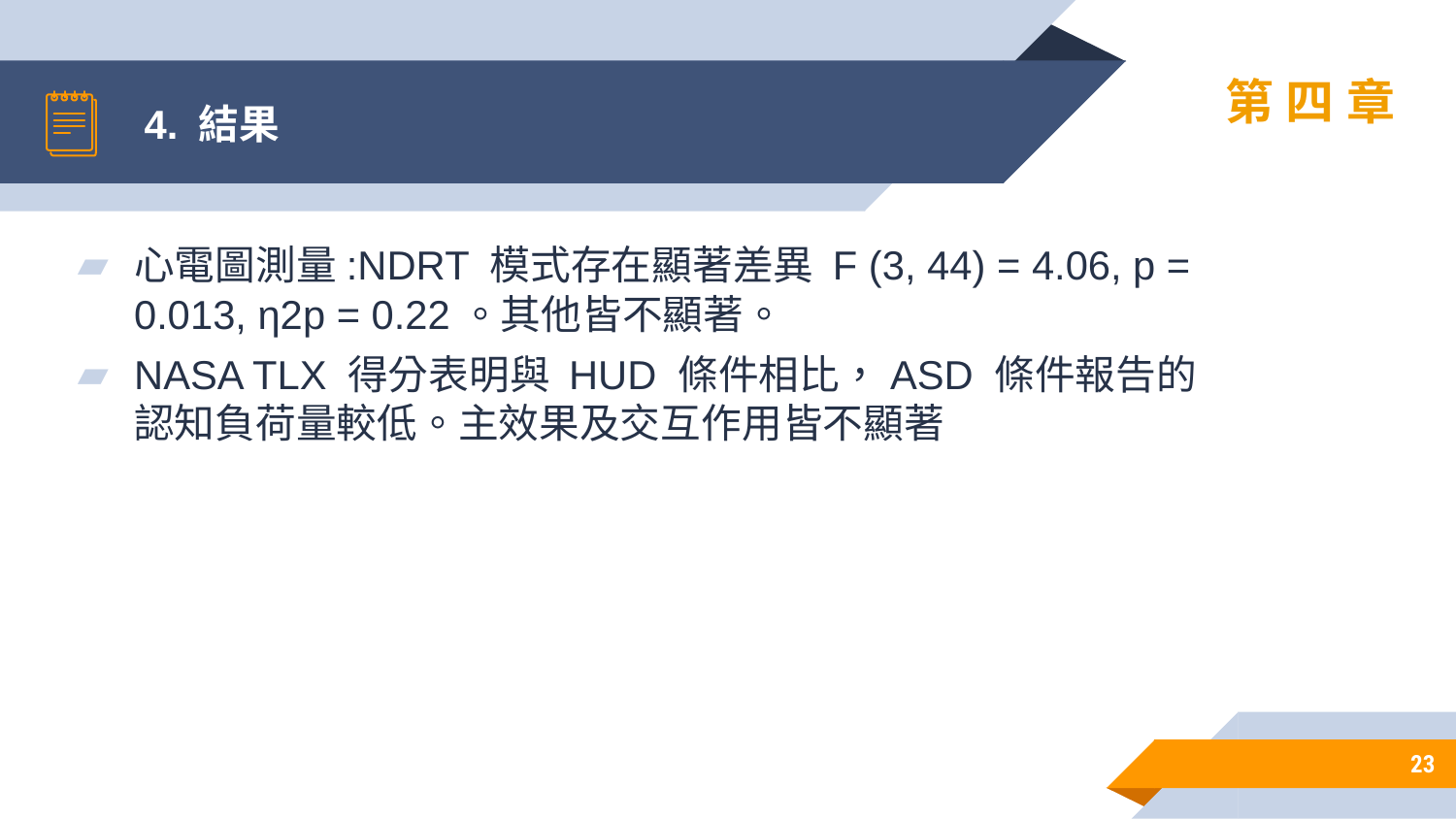

# 4. 結果
第四章

心電圖測量:NDRT 模式存在顯著差異 F (3, 44) = 4.06, p = 0.013, η2p = 0.22。其他皆不顯著。
NASA TLX 得分表明與 HUD 條件相比，ASD 條件報告的認知負荷量較低。主效果及交互作用皆不顯著

23